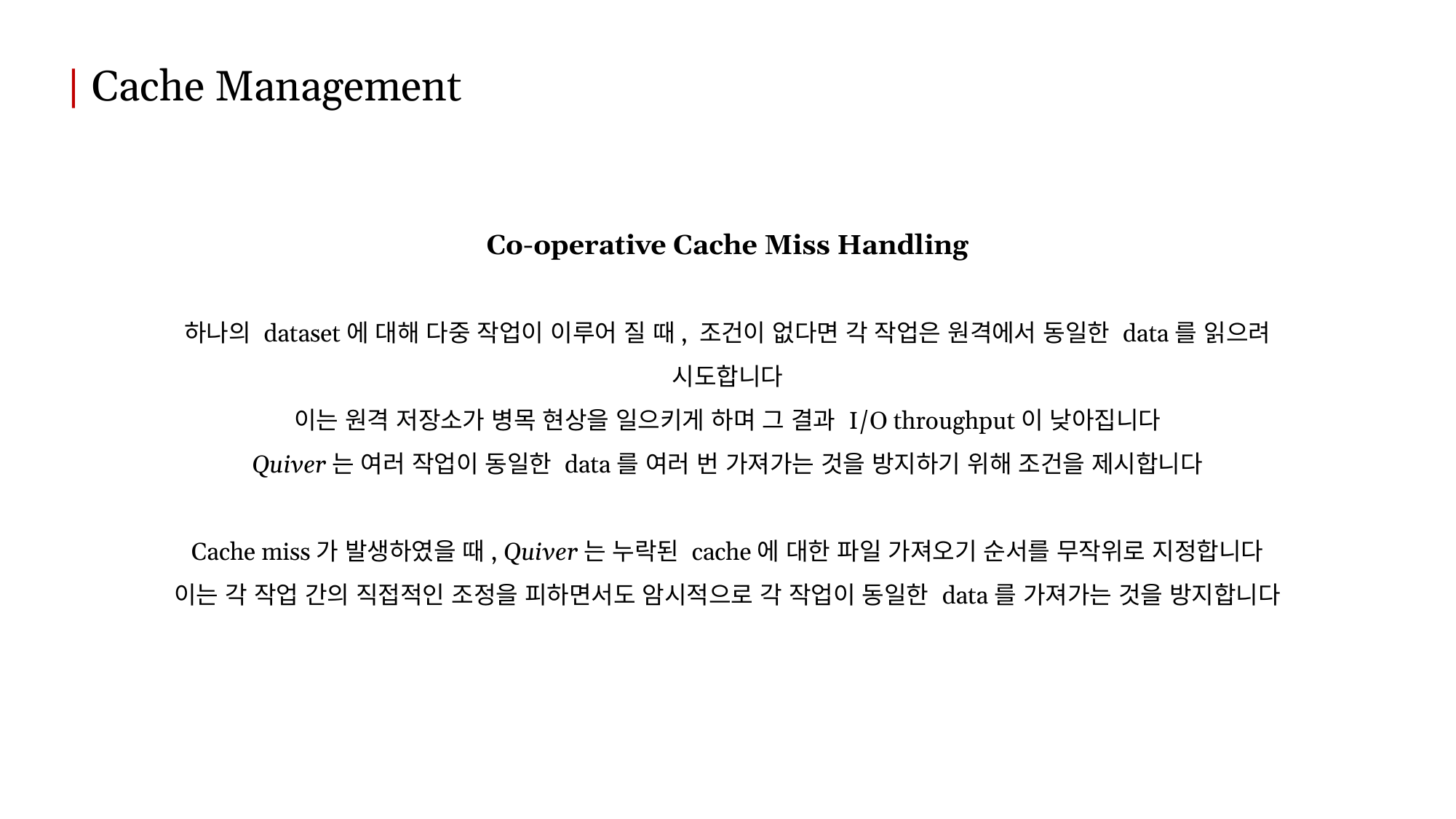

| Cache Management
Co-operative Cache Miss Handling

하나의 dataset에 대해 다중 작업이 이루어 질 때, 조건이 없다면 각 작업은 원격에서 동일한 data를 읽으려 시도합니다
이는 원격 저장소가 병목 현상을 일으키게 하며 그 결과 I/O throughput이 낮아집니다
Quiver는 여러 작업이 동일한 data를 여러 번 가져가는 것을 방지하기 위해 조건을 제시합니다

Cache miss가 발생하였을 때, Quiver는 누락된 cache에 대한 파일 가져오기 순서를 무작위로 지정합니다
이는 각 작업 간의 직접적인 조정을 피하면서도 암시적으로 각 작업이 동일한 data를 가져가는 것을 방지합니다